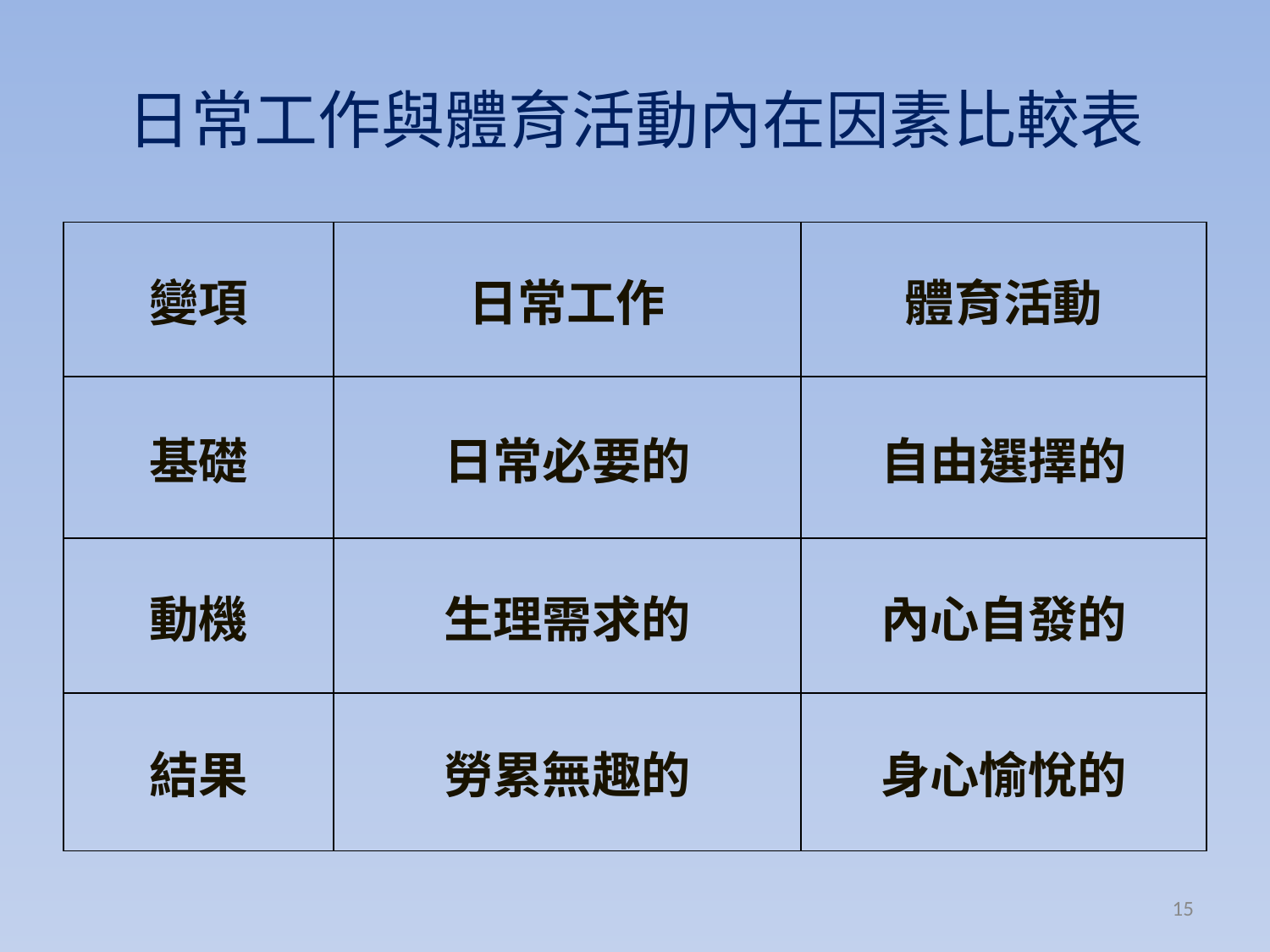

# 日常工作與體育活動內在因素比較表
| 變項 | 日常工作 | 體育活動 |
| --- | --- | --- |
| 基礎 | 日常必要的 | 自由選擇的 |
| 動機 | 生理需求的 | 內心自發的 |
| 結果 | 勞累無趣的 | 身心愉悅的 |
15